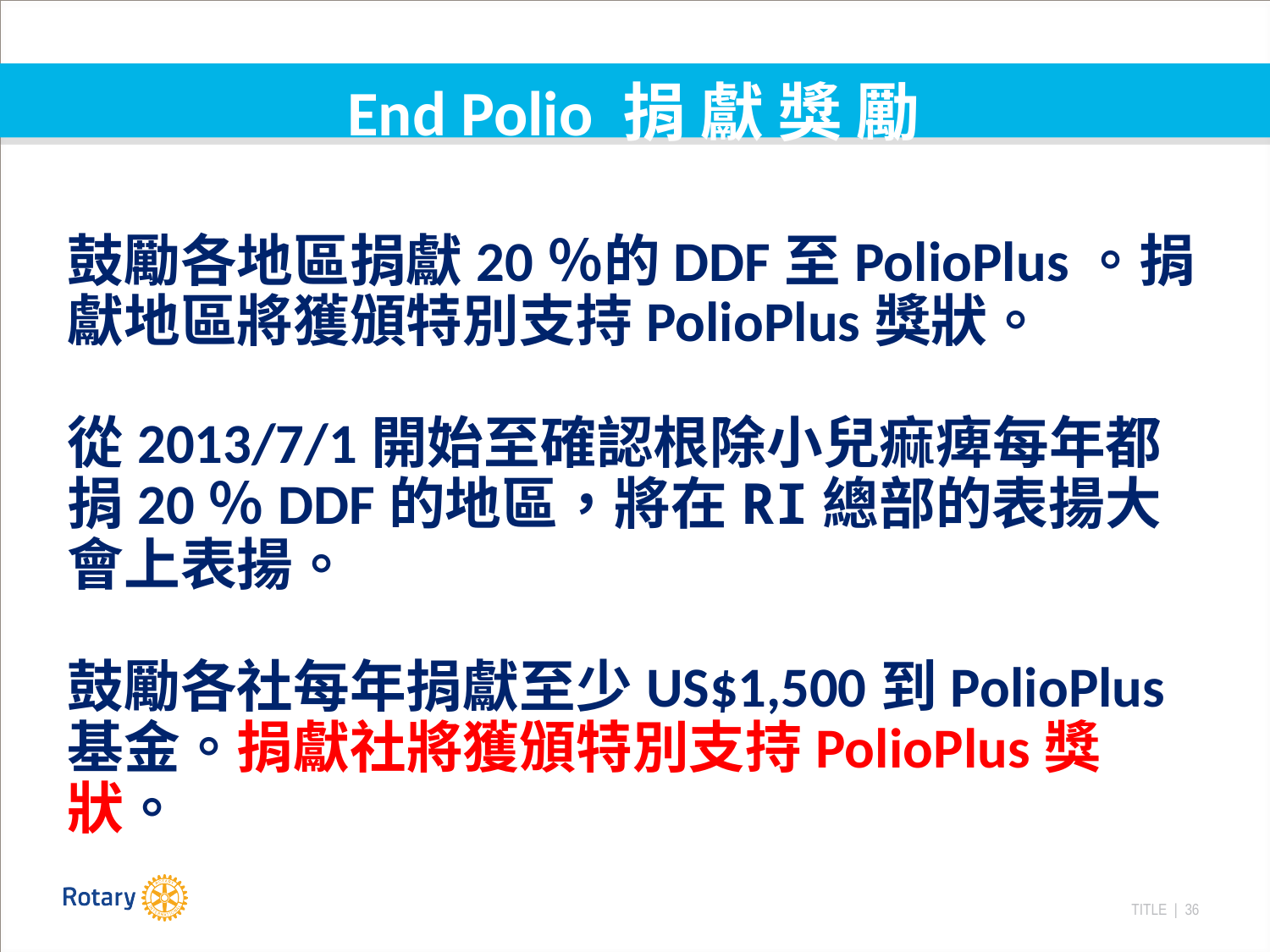

End Polio 捐 獻 獎 勵
鼓勵各地區捐獻20％的DDF至PolioPlus。捐獻地區將獲頒特別支持PolioPlus獎狀。

從2013/7/1開始至確認根除小兒痲痺每年都捐20％DDF的地區，將在RI總部的表揚大會上表揚。

鼓勵各社每年捐獻至少US$1,500到PolioPlus基金。捐獻社將獲頒特別支持PolioPlus獎狀。